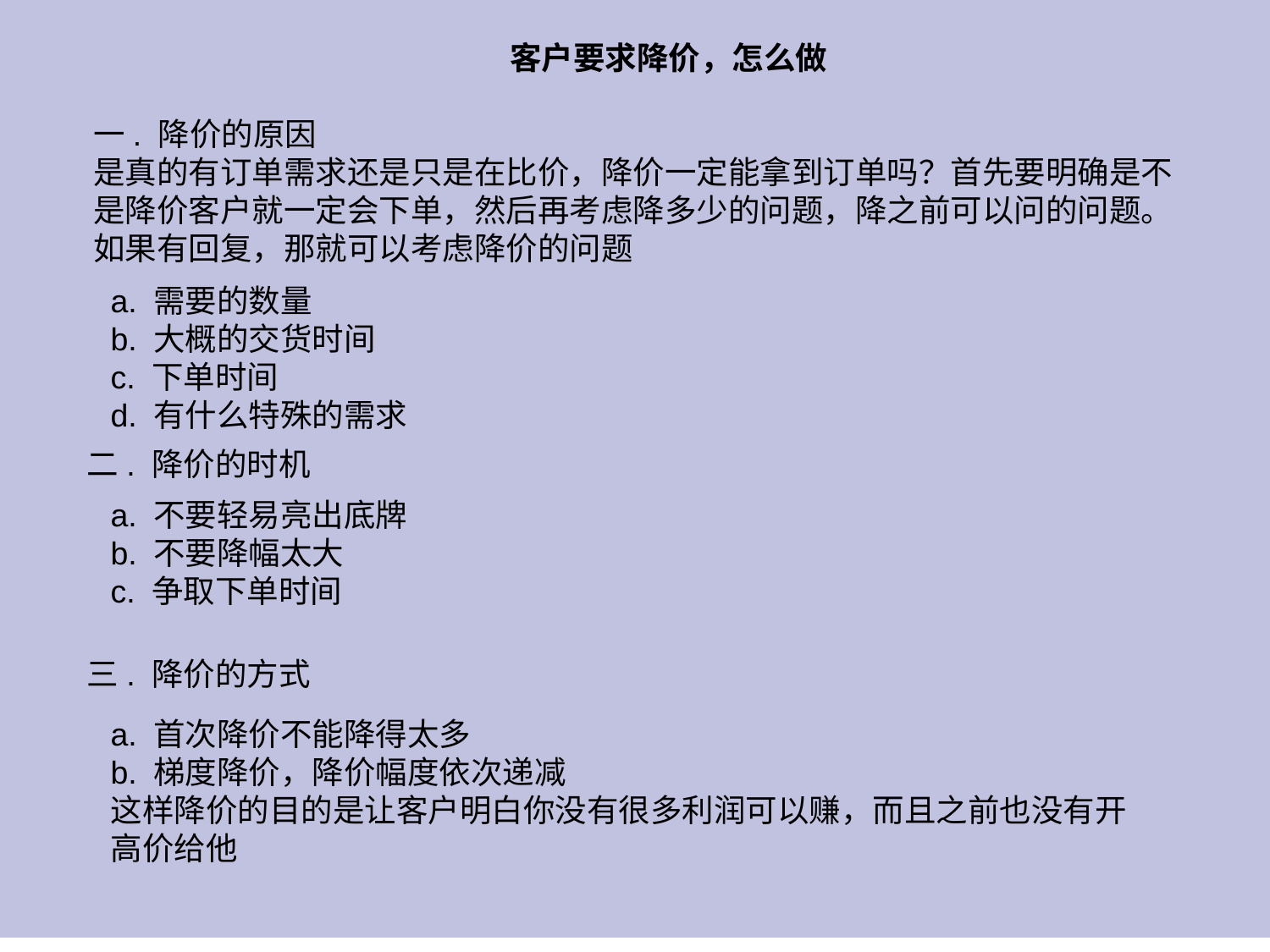

客户要求降价，怎么做

一. 降价的原因
是真的有订单需求还是只是在比价，降价一定能拿到订单吗？首先要明确是不是降价客户就一定会下单，然后再考虑降多少的问题，降之前可以问的问题。如果有回复，那就可以考虑降价的问题
a. 需要的数量
b. 大概的交货时间
c. 下单时间
d. 有什么特殊的需求
二. 降价的时机
a. 不要轻易亮出底牌
b. 不要降幅太大
c. 争取下单时间
三. 降价的方式
a. 首次降价不能降得太多
b. 梯度降价，降价幅度依次递减
这样降价的目的是让客户明白你没有很多利润可以赚，而且之前也没有开高价给他